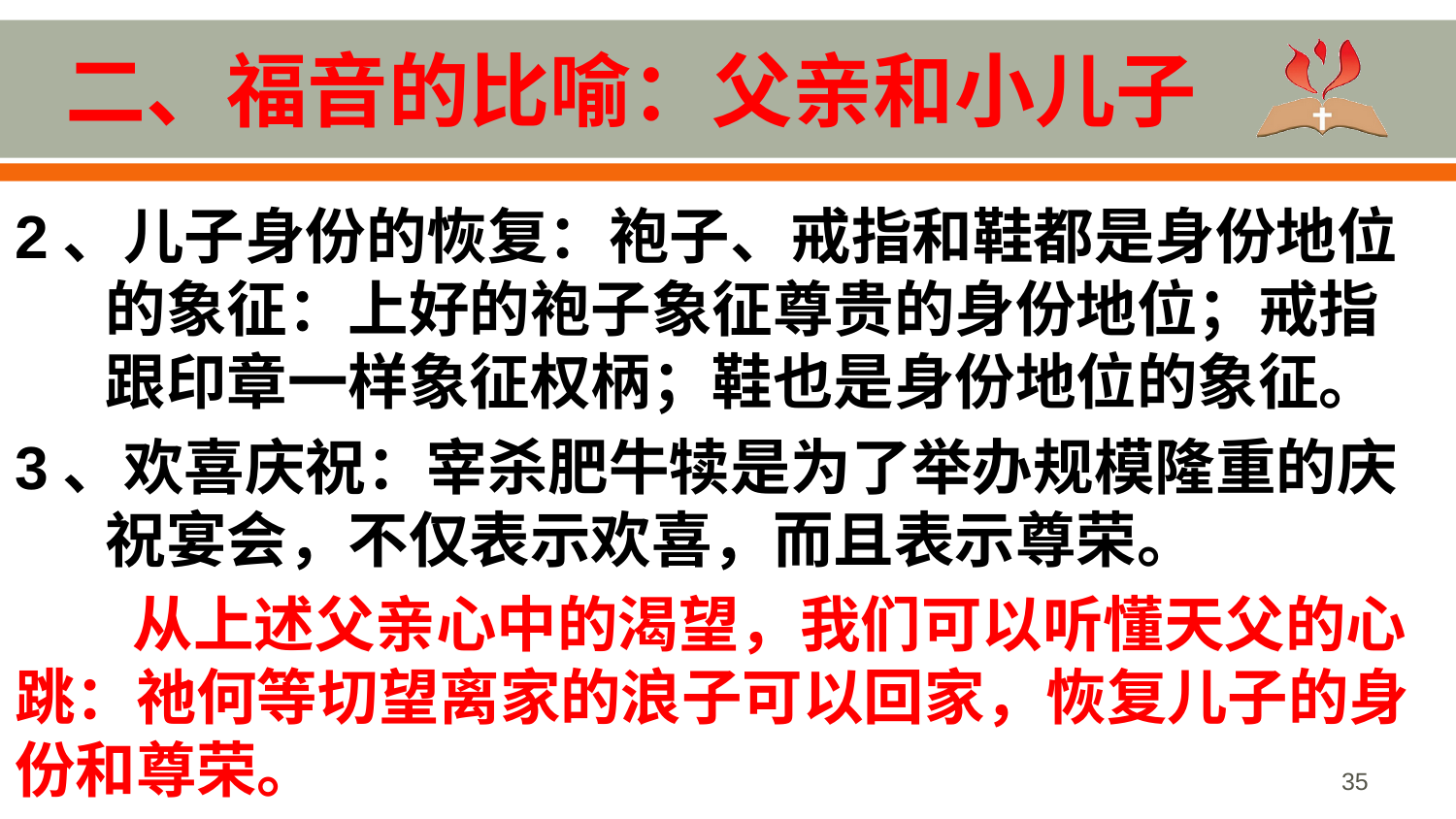

# 二、福音的比喻：父亲和小儿子
2、儿子身份的恢复：袍子、戒指和鞋都是身份地位的象征：上好的袍子象征尊贵的身份地位；戒指跟印章一样象征权柄；鞋也是身份地位的象征。
3、欢喜庆祝：宰杀肥牛犊是为了举办规模隆重的庆祝宴会，不仅表示欢喜，而且表示尊荣。
从上述父亲心中的渴望，我们可以听懂天父的心跳：祂何等切望离家的浪子可以回家，恢复儿子的身份和尊荣。

35